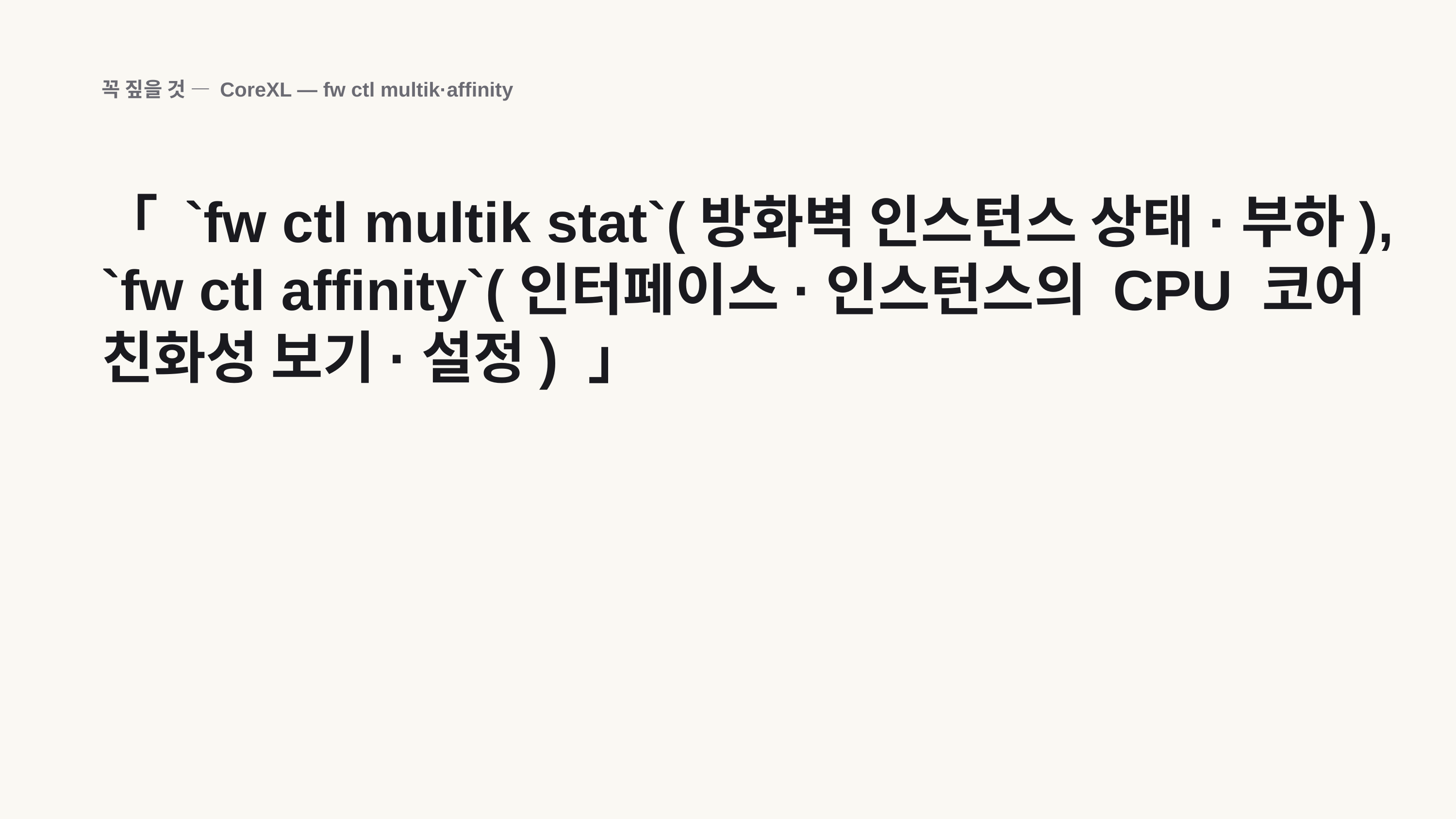

꼭 짚을 것 — CoreXL — fw ctl multik·affinity
「 `fw ctl multik stat`(방화벽 인스턴스 상태·부하), `fw ctl affinity`(인터페이스·인스턴스의 CPU 코어 친화성 보기·설정) 」